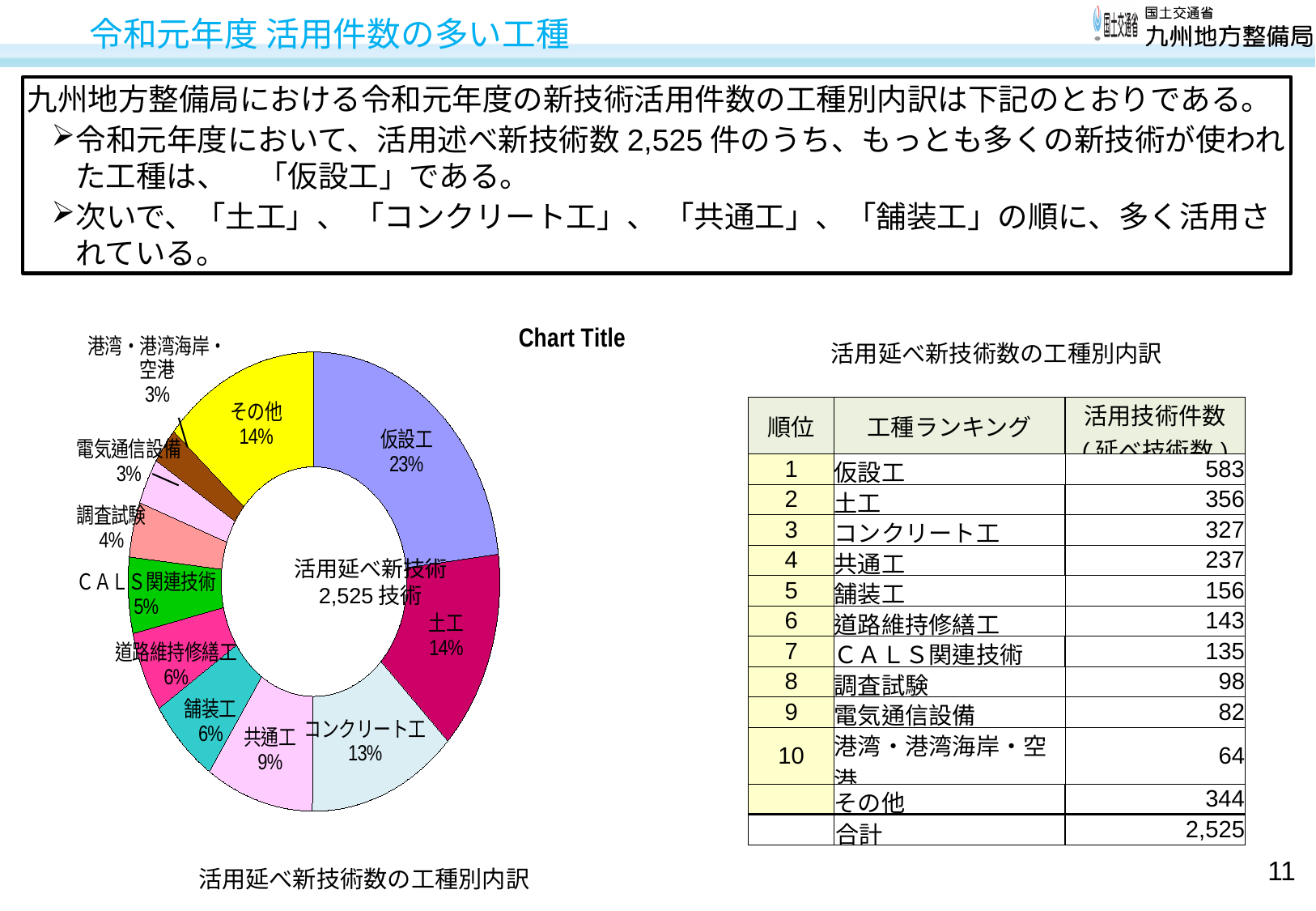

令和元年度 活用件数の多い工種
九州地方整備局における令和元年度の新技術活用件数の工種別内訳は下記のとおりである。
令和元年度において、活用述べ新技術数2,525件のうち、もっとも多くの新技術が使われた工種は、　「仮設工」である。
次いで、「土工」、 「コンクリート工」、 「共通工」、「舗装工」の順に、多く活用されている。

### Chart:

| Category |  |
|---|---|
| 仮設工 | 583.0 |
| 土工 | 356.0 |
| コンクリート工 | 327.0 |
| 共通工 | 237.0 |
| 舗装工 | 156.0 |
| 道路維持修繕工 | 143.0 |
| ＣＡＬＳ関連技術 | 135.0 |
| 調査試験 | 98.0 |
| 電気通信設備 | 82.0 |
| 港湾・港湾海岸・空港 | 64.0 |
| その他 | 344.0 |
活用延べ新技術数の工種別内訳
| 順位 | 工種ランキング | 活用技術件数 (延べ技術数) |
| --- | --- | --- |
| 1 | 仮設工 | 583 |
| 2 | 土工 | 356 |
| 3 | コンクリート工 | 327 |
| 4 | 共通工 | 237 |
| 5 | 舗装工 | 156 |
| 6 | 道路維持修繕工 | 143 |
| 7 | ＣＡＬＳ関連技術 | 135 |
| 8 | 調査試験 | 98 |
| 9 | 電気通信設備 | 82 |
| 10 | 港湾・港湾海岸・空港 | 64 |
|  | その他 | 344 |
|  | 合計 | 2,525 |
活用延べ新技術
2,525技術
11
活用延べ新技術数の工種別内訳